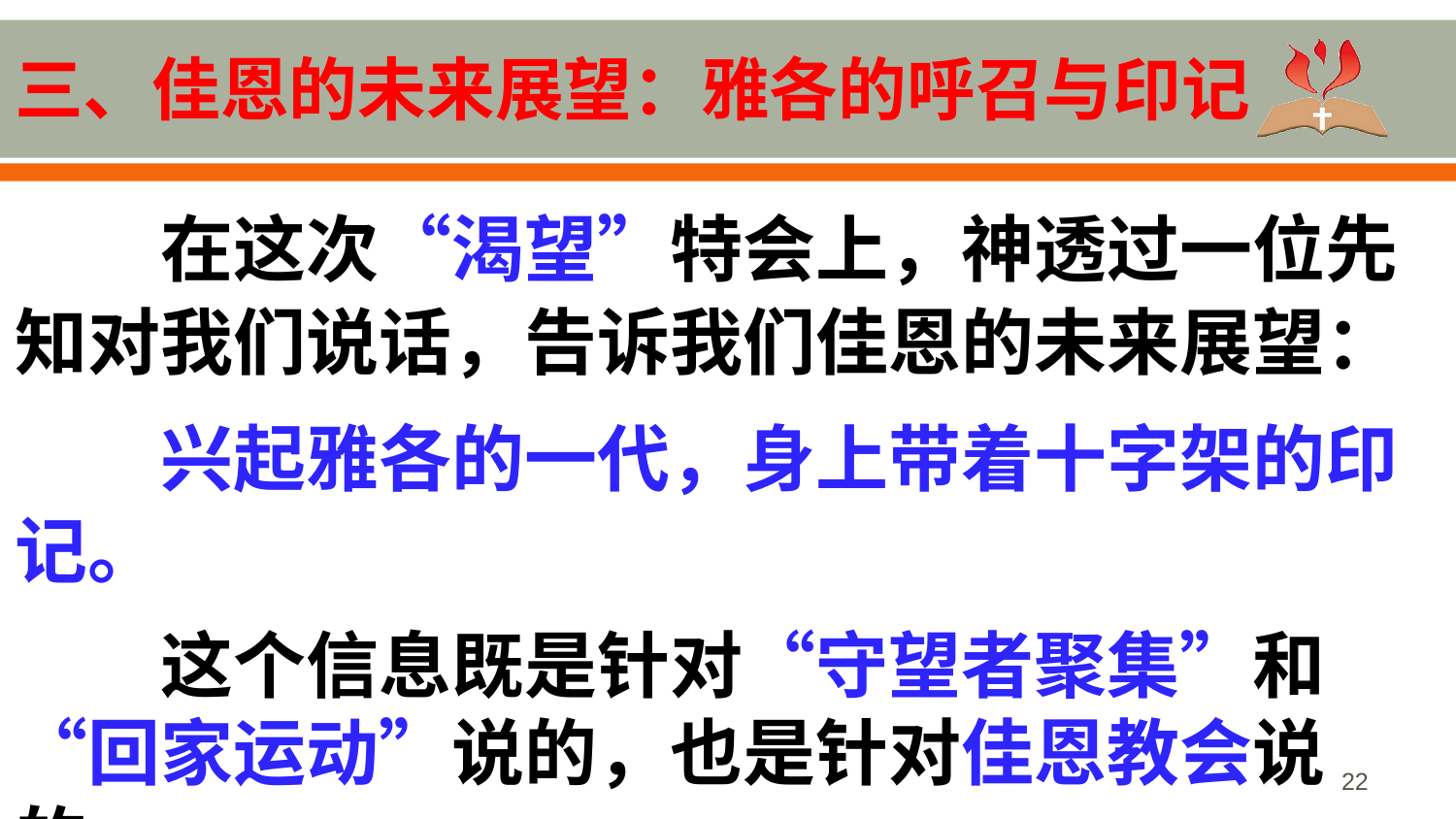

# 三、佳恩的未来展望：雅各的呼召与印记
在这次“渴望”特会上，神透过一位先知对我们说话，告诉我们佳恩的未来展望：
兴起雅各的一代，身上带着十字架的印记。
这个信息既是针对“守望者聚集”和“回家运动”说的，也是针对佳恩教会说的。
22